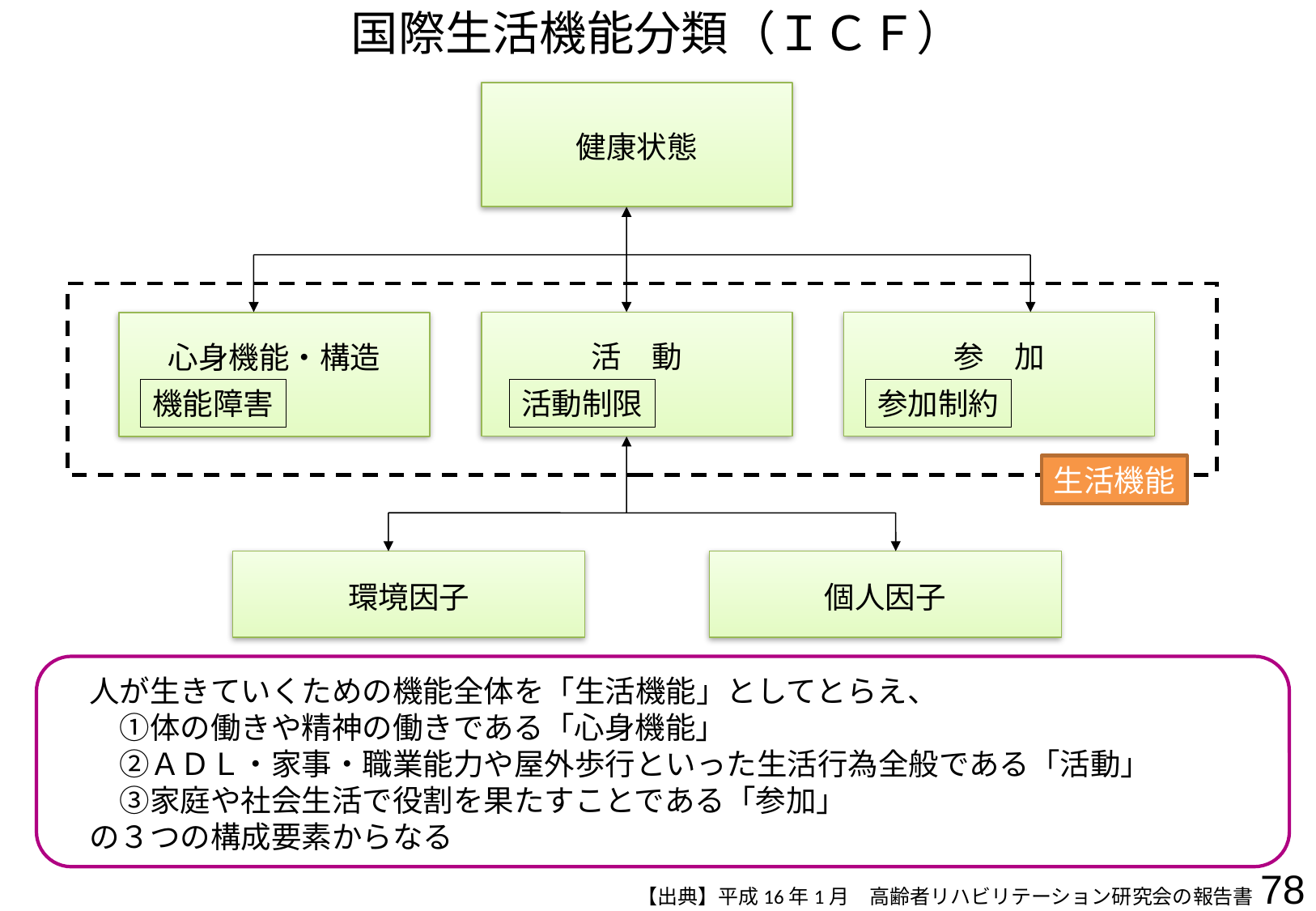

国際生活機能分類（ＩＣＦ）
健康状態

活　動

参　加

心身機能・構造

機能障害
活動制限
参加制約

生活機能

環境因子
個人因子
　人が生きていくための機能全体を「生活機能」としてとらえ、
　　①体の働きや精神の働きである「心身機能」
　　②ＡＤＬ・家事・職業能力や屋外歩行といった生活行為全般である「活動」
　　③家庭や社会生活で役割を果たすことである「参加」
　の３つの構成要素からなる
78
【出典】平成16年1月　高齢者リハビリテーション研究会の報告書